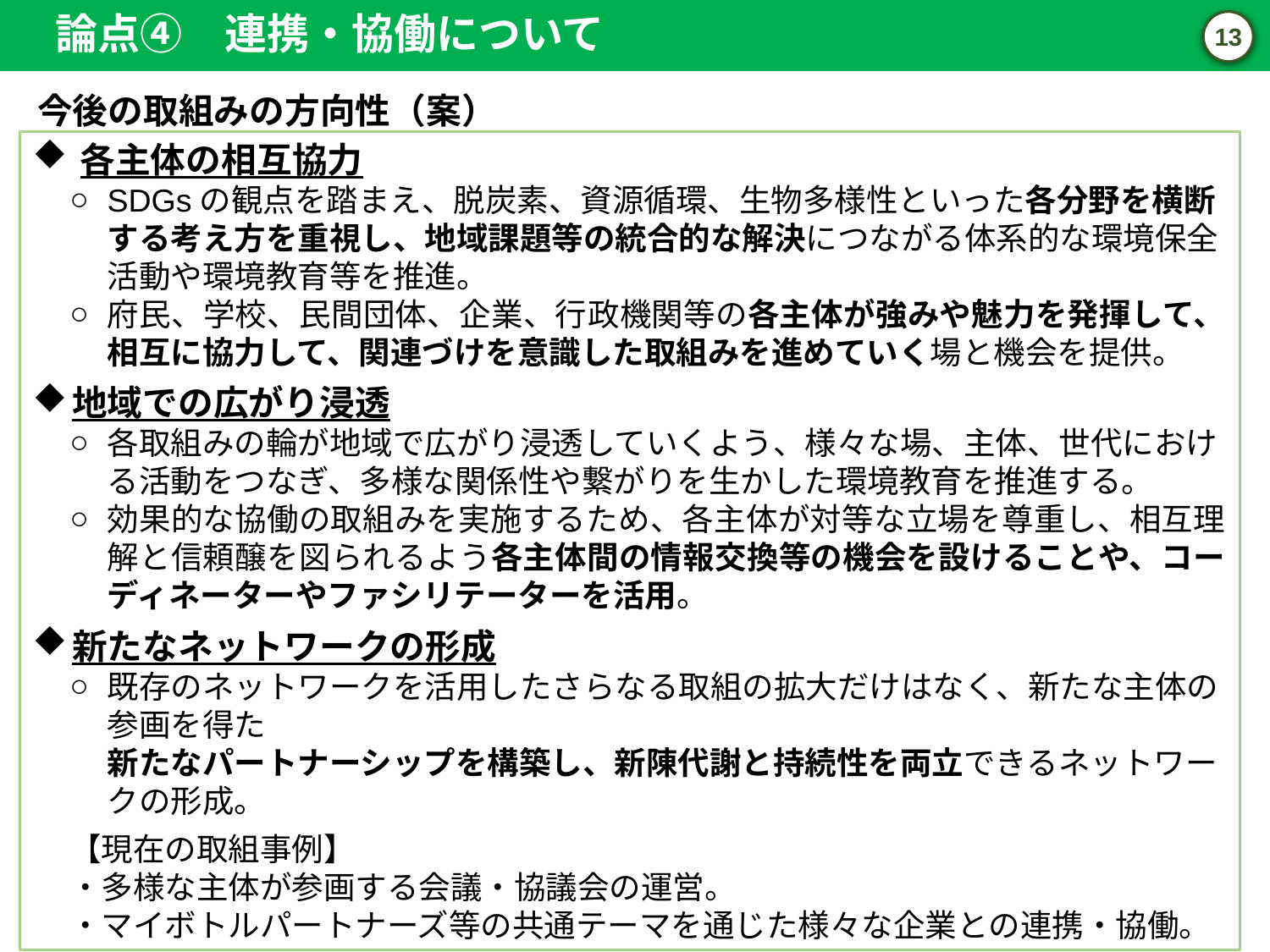

論点④　連携・協働について
13
今後の取組みの方向性（案）
各主体の相互協力
SDGsの観点を踏まえ、脱炭素、資源循環、生物多様性といった各分野を横断する考え方を重視し、地域課題等の統合的な解決につながる体系的な環境保全活動や環境教育等を推進。
府民、学校、民間団体、企業、行政機関等の各主体が強みや魅力を発揮して、相互に協力して、関連づけを意識した取組みを進めていく場と機会を提供。
地域での広がり浸透
各取組みの輪が地域で広がり浸透していくよう、様々な場、主体、世代における活動をつなぎ、多様な関係性や繋がりを生かした環境教育を推進する。
効果的な協働の取組みを実施するため、各主体が対等な立場を尊重し、相互理解と信頼醸を図られるよう各主体間の情報交換等の機会を設けることや、コーディネーターやファシリテーターを活用。
新たなネットワークの形成
既存のネットワークを活用したさらなる取組の拡大だけはなく、新たな主体の参画を得た
新たなパートナーシップを構築し、新陳代謝と持続性を両立できるネットワークの形成。
【現在の取組事例】
・多様な主体が参画する会議・協議会の運営。
・マイボトルパートナーズ等の共通テーマを通じた様々な企業との連携・協働。